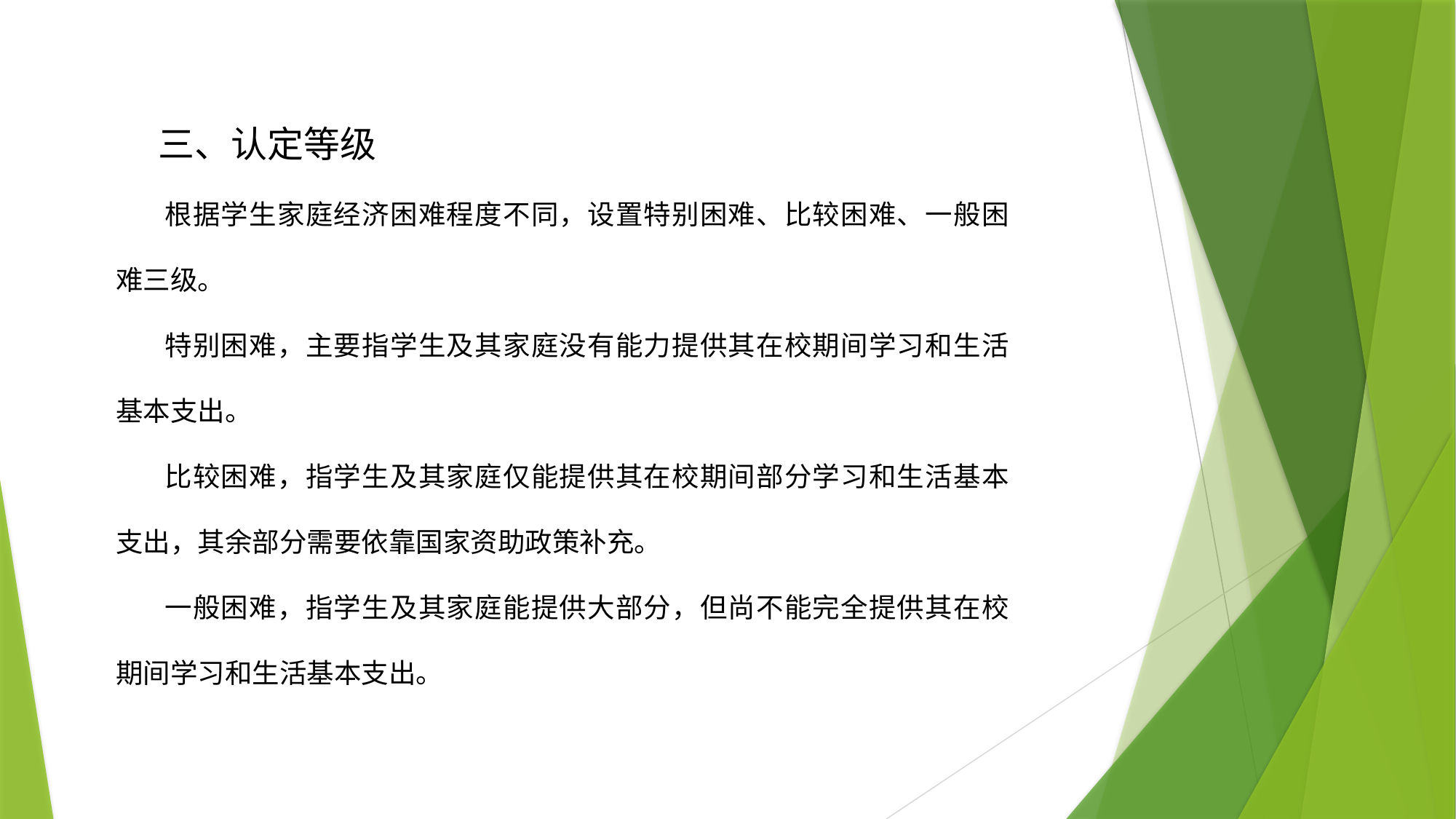

三、认定等级
根据学生家庭经济困难程度不同，设置特别困难、比较困难、一般困难三级。
特别困难，主要指学生及其家庭没有能力提供其在校期间学习和生活基本支出。
比较困难，指学生及其家庭仅能提供其在校期间部分学习和生活基本支出，其余部分需要依靠国家资助政策补充。
一般困难，指学生及其家庭能提供大部分，但尚不能完全提供其在校期间学习和生活基本支出。